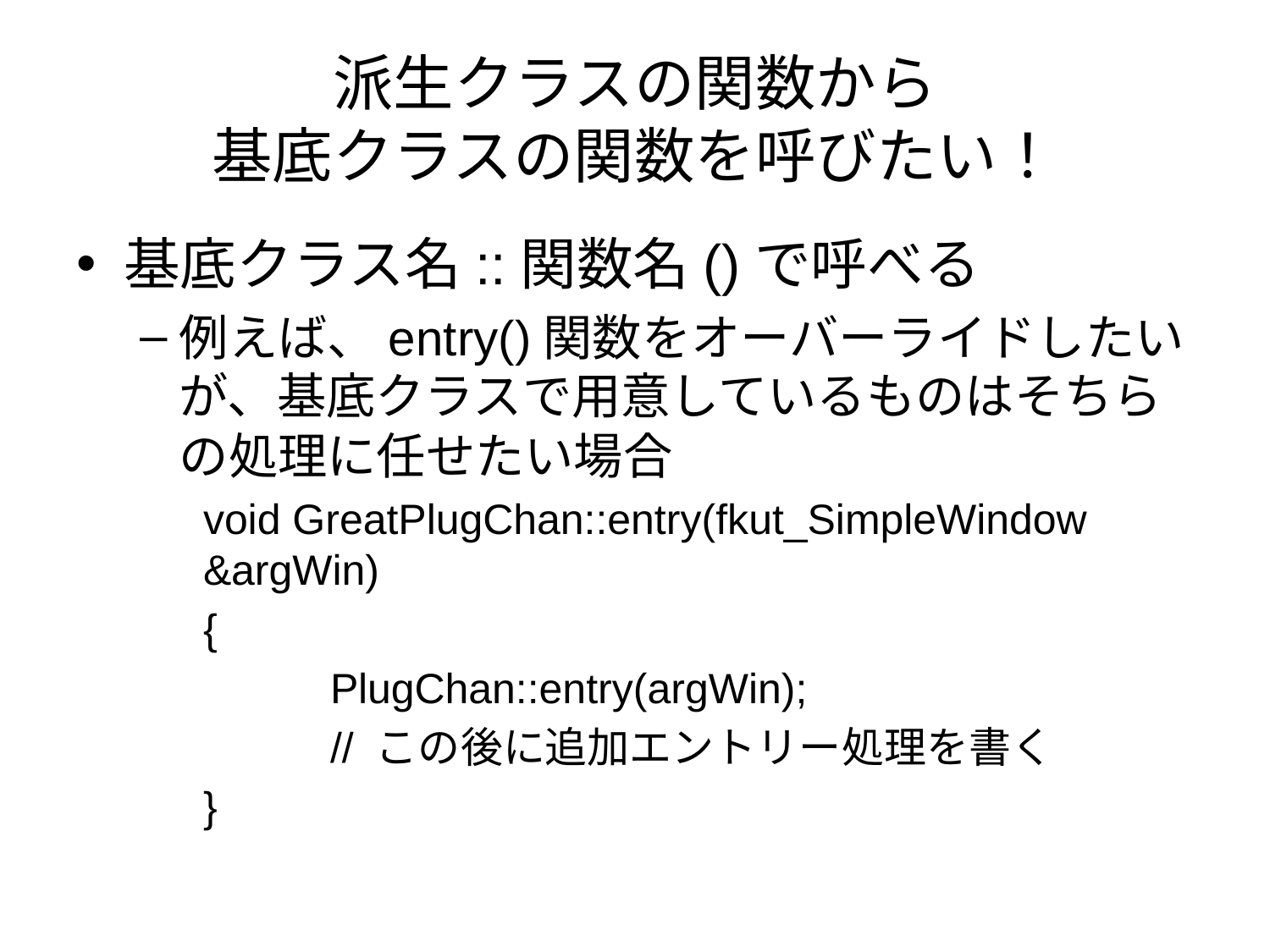

# 派生クラスの関数から 基底クラスの関数を呼びたい！
基底クラス名::関数名()で呼べる
例えば、entry()関数をオーバーライドしたいが、基底クラスで用意しているものはそちらの処理に任せたい場合
void GreatPlugChan::entry(fkut_SimpleWindow &argWin)
{
	PlugChan::entry(argWin);
	// この後に追加エントリー処理を書く
}